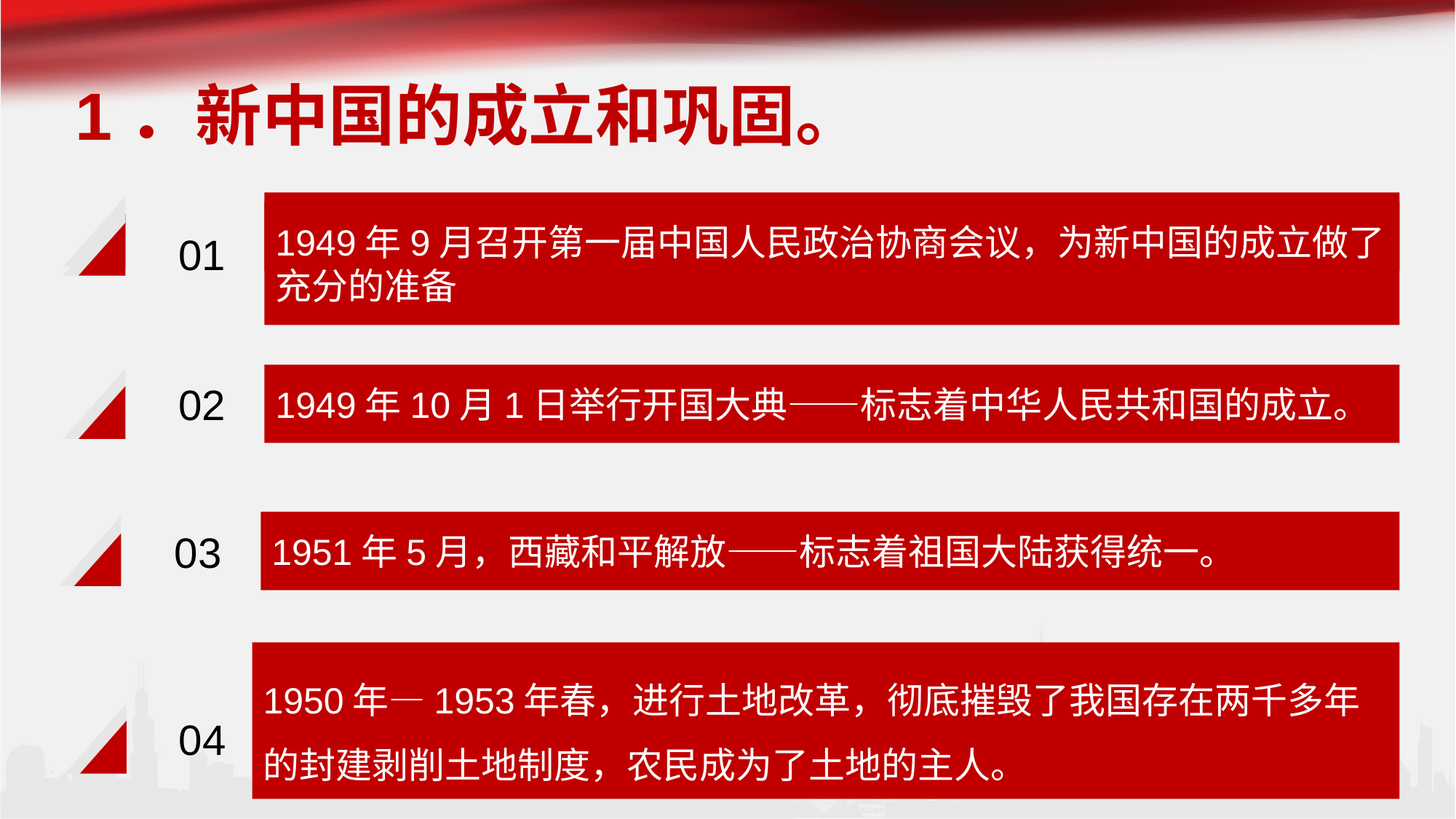

1．新中国的成立和巩固。

01
1949年9月召开第一届中国人民政治协商会议，为新中国的成立做了充分的准备

02
1949年10月1日举行开国大典——标志着中华人民共和国的成立。

03
1951年5月，西藏和平解放——标志着祖国大陆获得统一。

1950年—1953年春，进行土地改革，彻底摧毁了我国存在两千多年的封建剥削土地制度，农民成为了土地的主人。
04